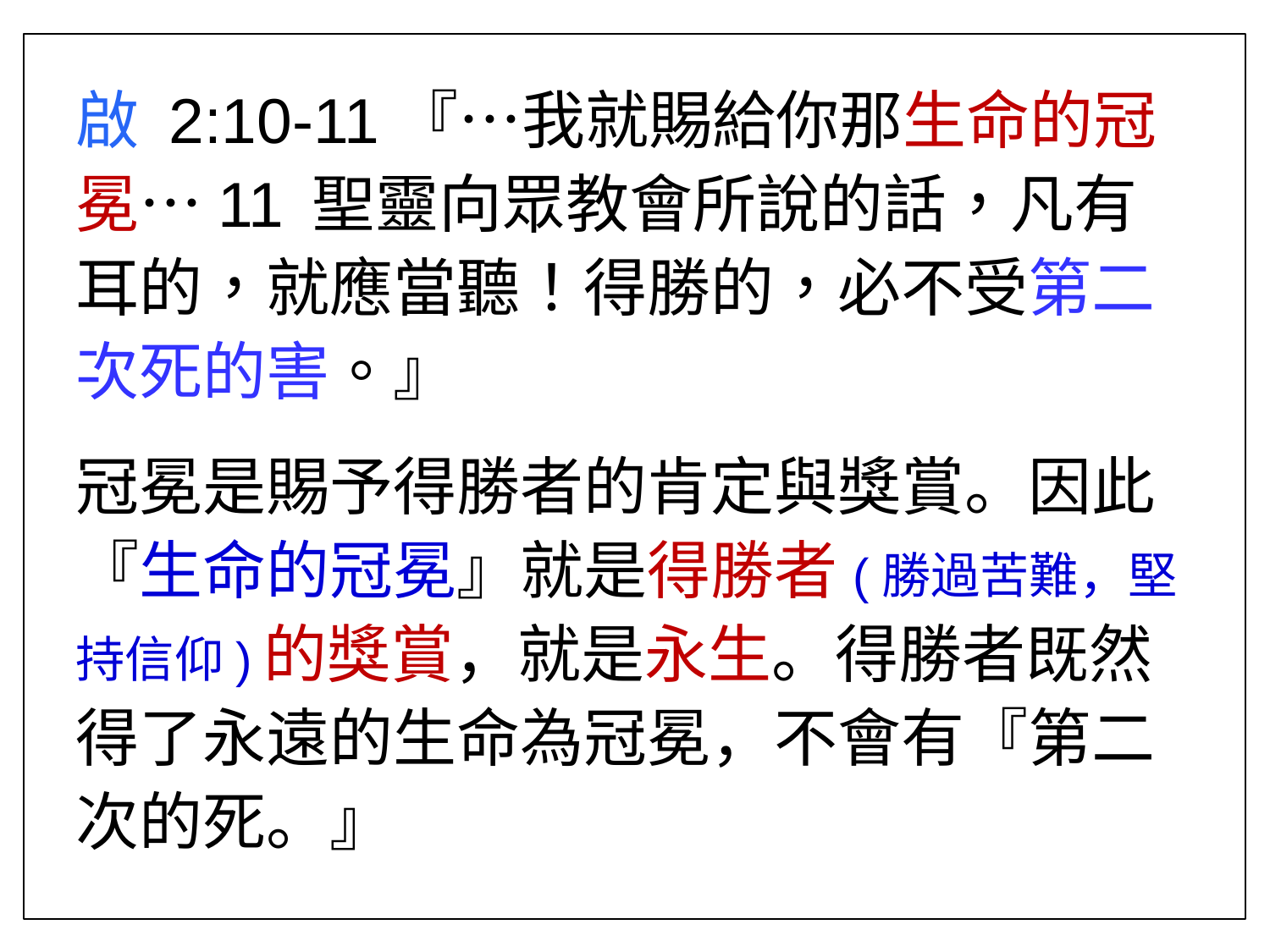

啟 2:10-11『…我就賜給你那生命的冠冕…11 聖靈向眾教會所說的話，凡有耳的，就應當聽！得勝的，必不受第二次死的害。』
冠冕是賜予得勝者的肯定與獎賞。因此『生命的冠冕』就是得勝者(勝過苦難，堅持信仰)的獎賞，就是永生。得勝者既然得了永遠的生命為冠冕，不會有『第二次的死。』